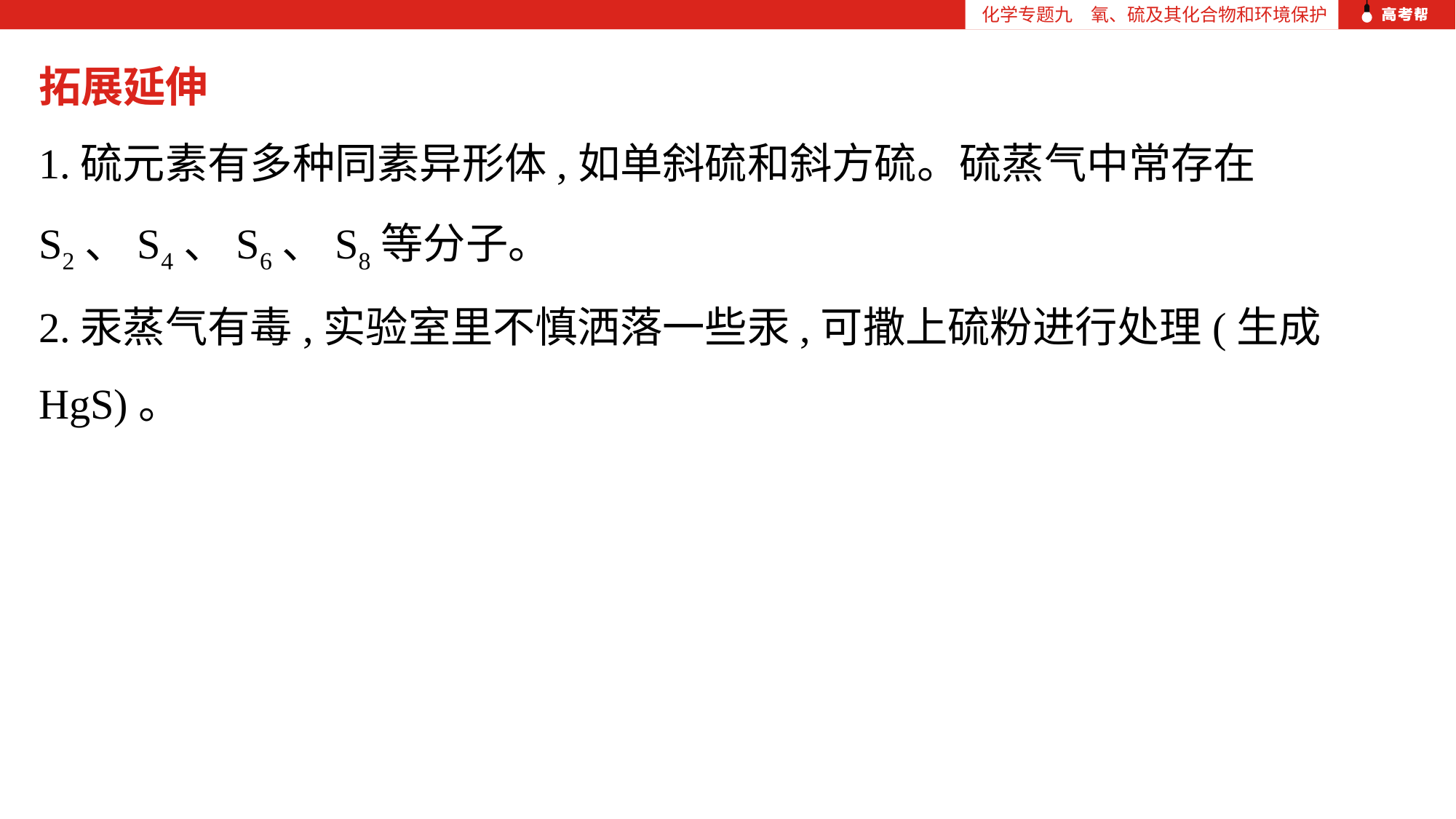

化学专题九　氧、硫及其化合物和环境保护

拓展延伸
1.硫元素有多种同素异形体,如单斜硫和斜方硫。硫蒸气中常存在S2、S4、S6、S8等分子。
2.汞蒸气有毒,实验室里不慎洒落一些汞,可撒上硫粉进行处理(生成HgS)。